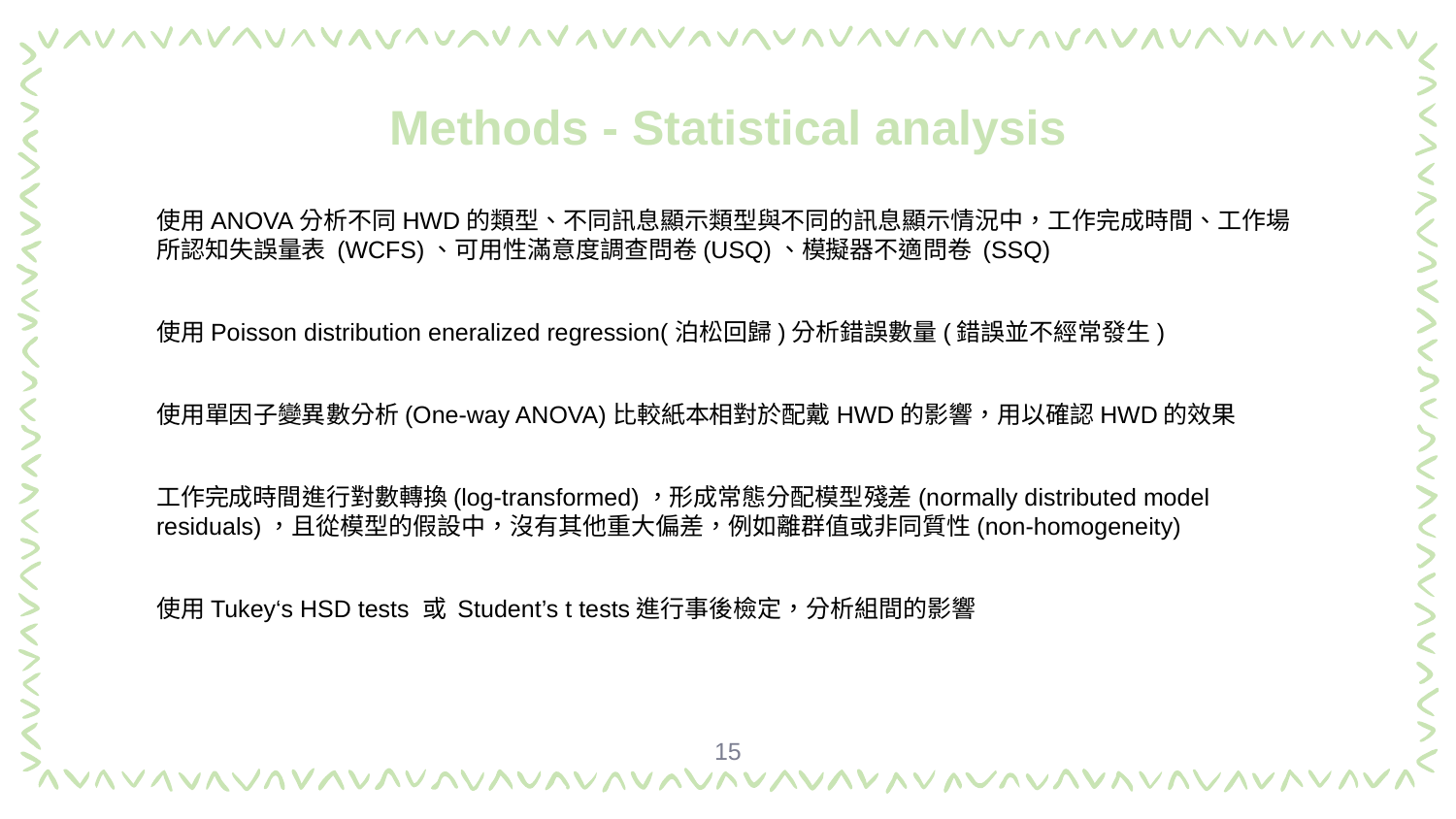

# Methods - Statistical analysis
使用ANOVA分析不同HWD的類型、不同訊息顯示類型與不同的訊息顯示情況中，工作完成時間、工作場所認知失誤量表 (WCFS)、可用性滿意度調查問卷(USQ)、模擬器不適問卷 (SSQ)

使用Poisson distribution eneralized regression(泊松回歸)分析錯誤數量(錯誤並不經常發生)

使用單因子變異數分析(One-way ANOVA)比較紙本相對於配戴HWD的影響，用以確認HWD的效果

工作完成時間進行對數轉換(log-transformed)，形成常態分配模型殘差(normally distributed model residuals)，且從模型的假設中，沒有其他重大偏差，例如離群值或非同質性(non-homogeneity)

使用Tukey‘s HSD tests 或 Student’s t tests進行事後檢定，分析組間的影響

15